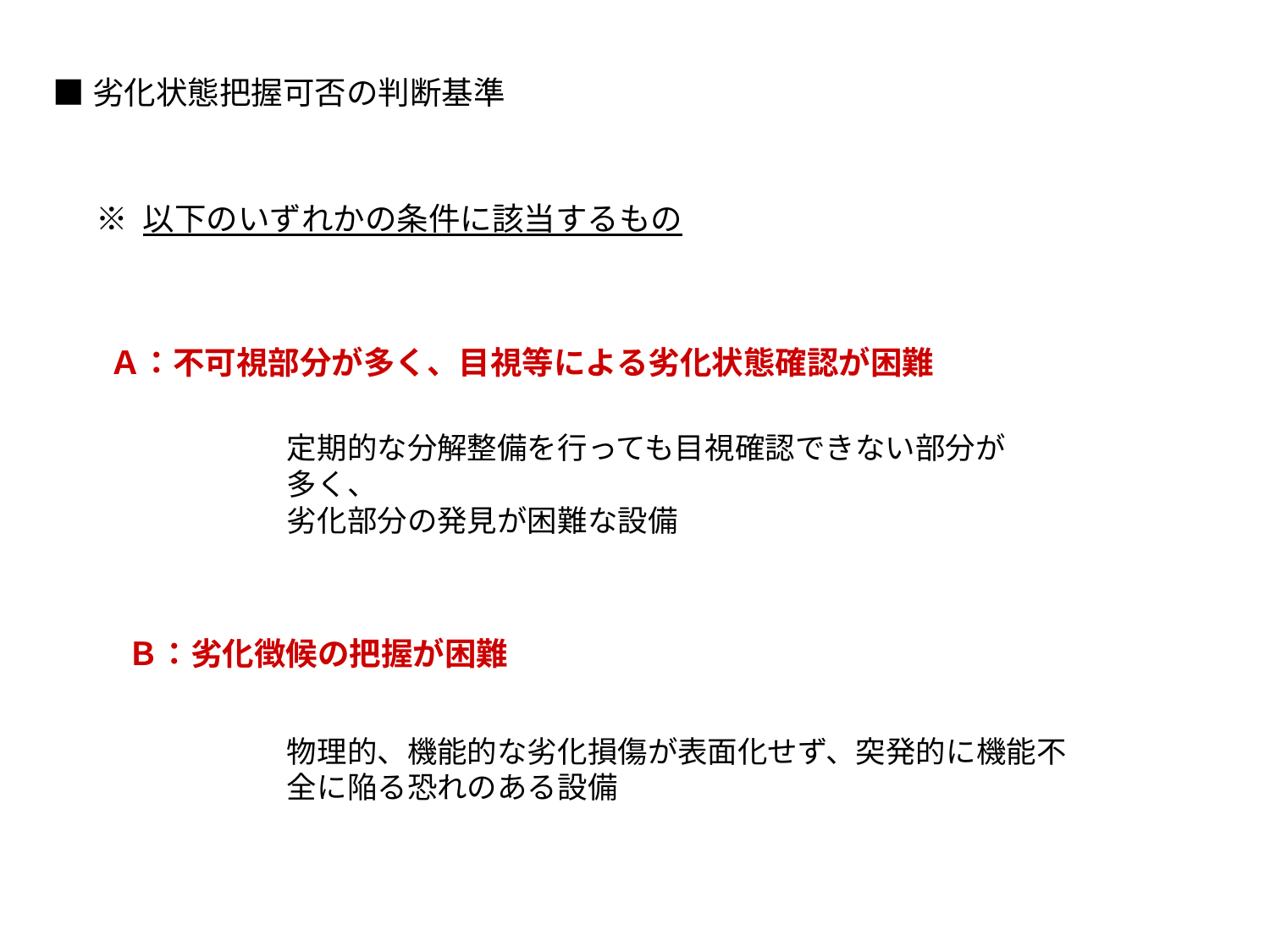

■劣化状態把握可否の判断基準
※ 以下のいずれかの条件に該当するもの
Ａ：不可視部分が多く、目視等による劣化状態確認が困難
定期的な分解整備を行っても目視確認できない部分が多く、
劣化部分の発見が困難な設備
Ｂ：劣化徴候の把握が困難
物理的、機能的な劣化損傷が表面化せず、突発的に機能不全に陥る恐れのある設備